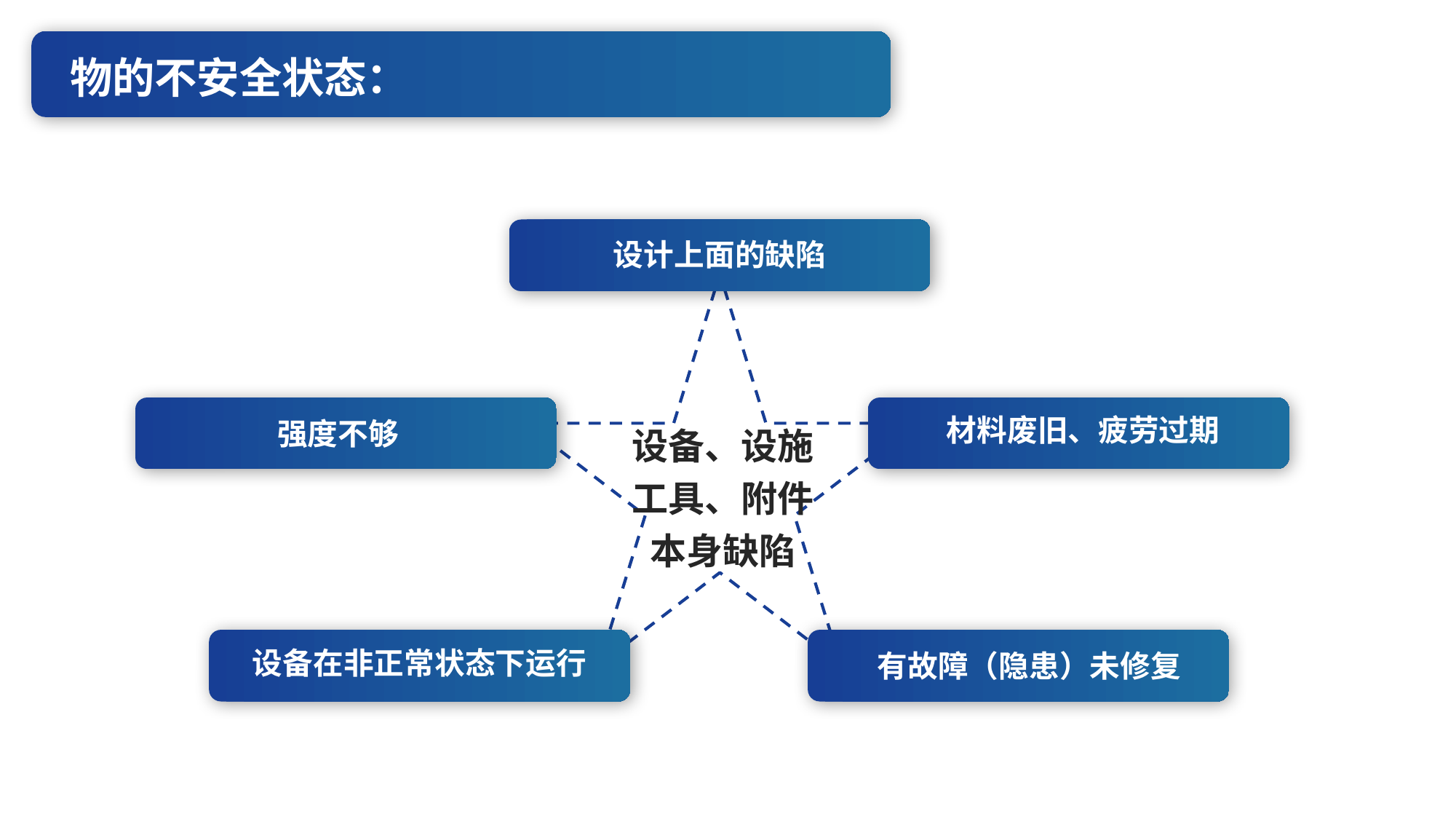

物的不安全状态：

设计上面的缺陷

材料废旧、疲劳过期
强度不够
设备、设施工具、附件本身缺陷

设备在非正常状态下运行
有故障（隐患）未修复